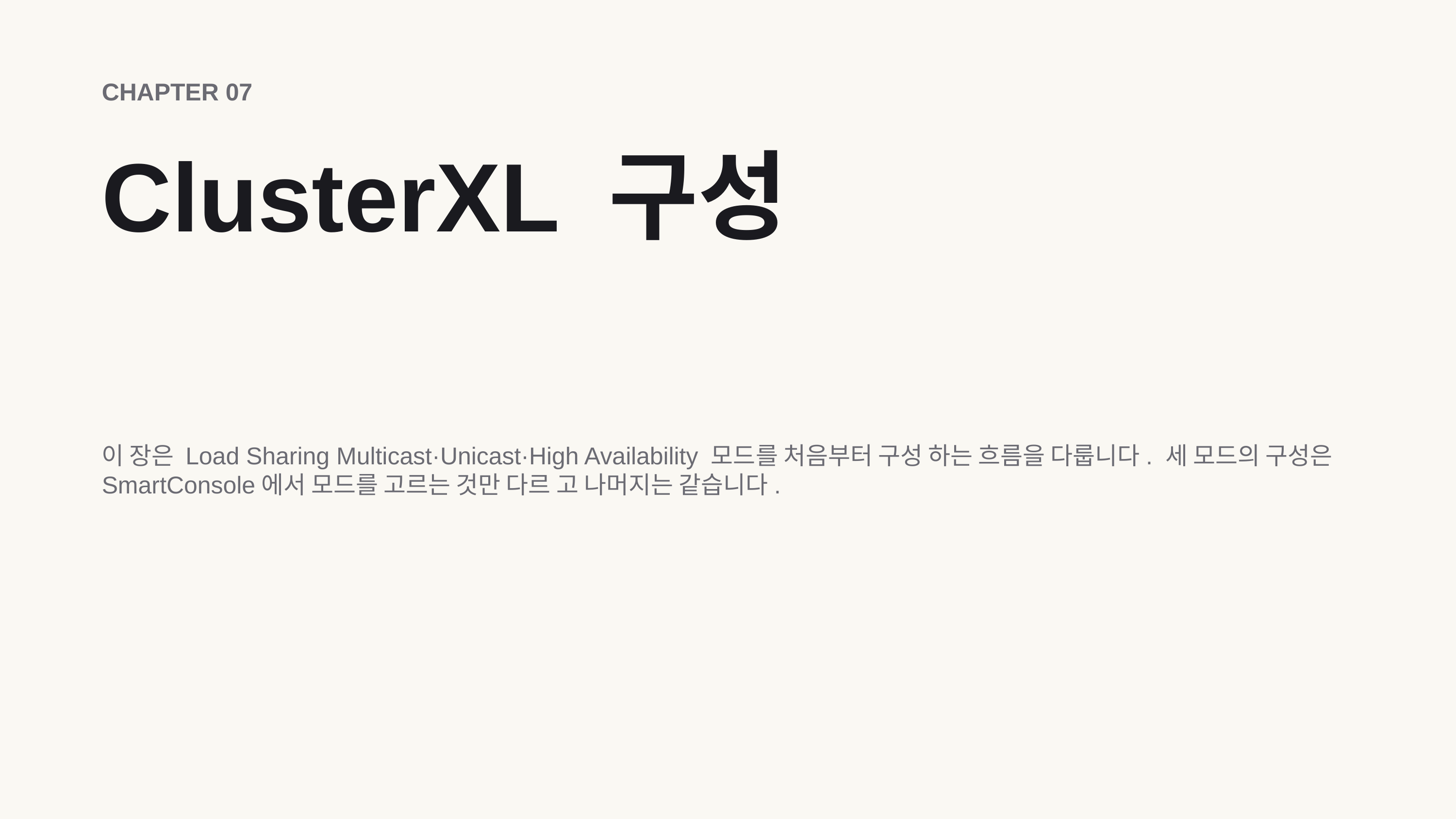

CHAPTER 07
ClusterXL 구성
이 장은 Load Sharing Multicast·Unicast·High Availability 모드를 처음부터 구성 하는 흐름을 다룹니다. 세 모드의 구성은 SmartConsole에서 모드를 고르는 것만 다르 고 나머지는 같습니다.